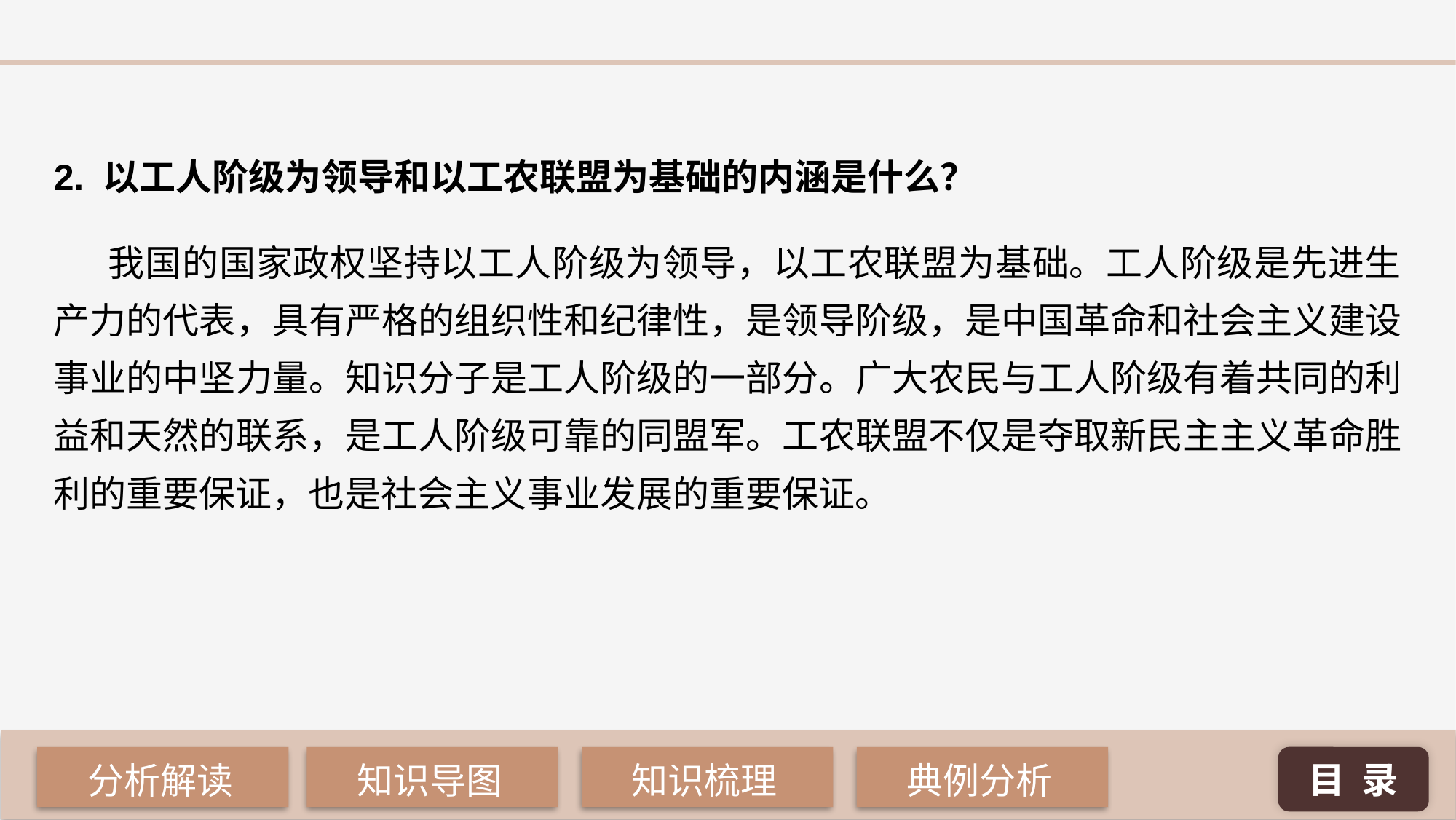

2. 以工人阶级为领导和以工农联盟为基础的内涵是什么？
我国的国家政权坚持以工人阶级为领导，以工农联盟为基础。工人阶级是先进生产力的代表，具有严格的组织性和纪律性，是领导阶级，是中国革命和社会主义建设事业的中坚力量。知识分子是工人阶级的一部分。广大农民与工人阶级有着共同的利益和天然的联系，是工人阶级可靠的同盟军。工农联盟不仅是夺取新民主主义革命胜利的重要保证，也是社会主义事业发展的重要保证。